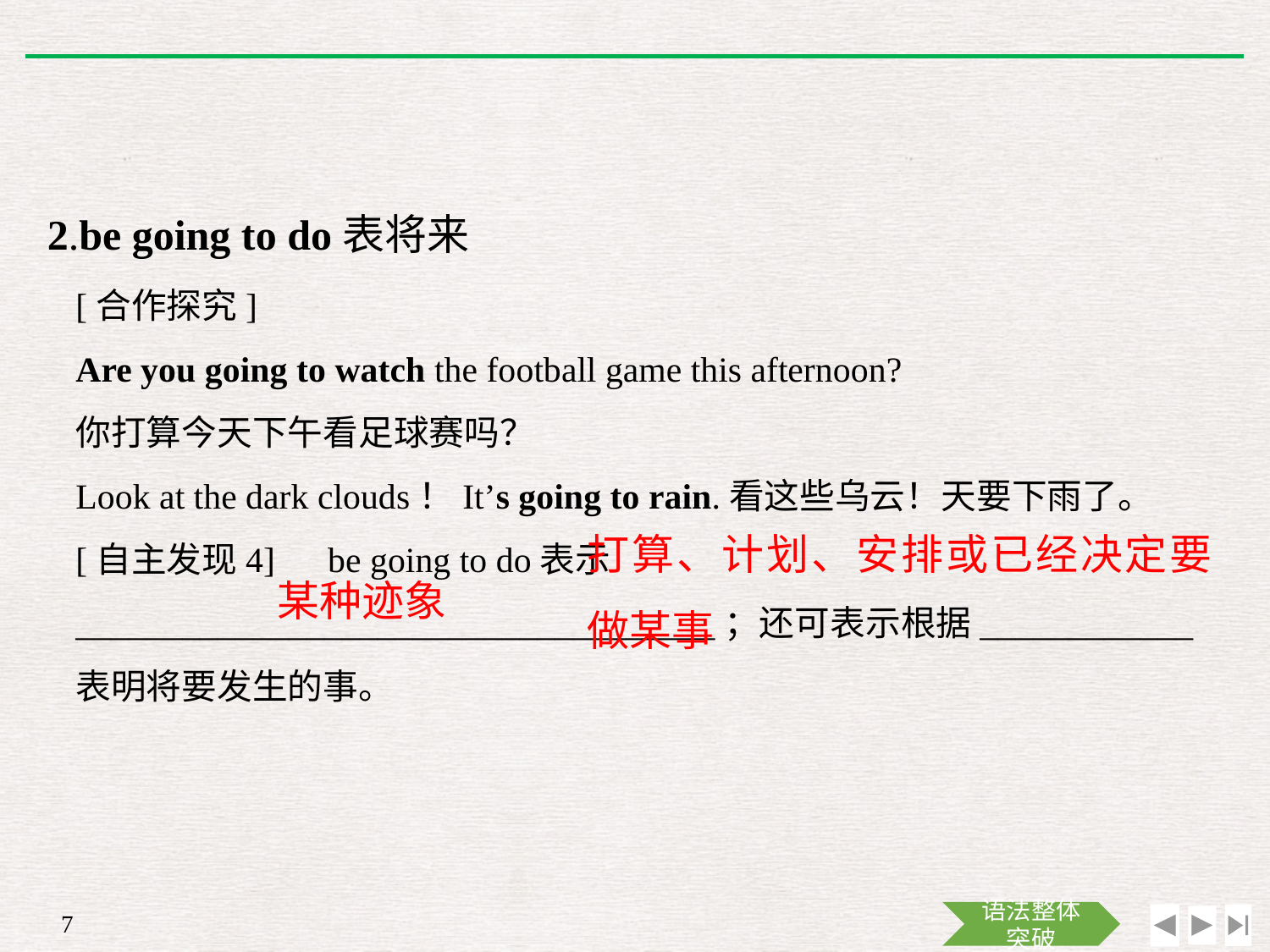

2.be going to do表将来
[合作探究]
Are you going to watch the football game this afternoon?
你打算今天下午看足球赛吗？
Look at the dark clouds！It’s going to rain.看这些乌云！天要下雨了。
[自主发现4]　be going to do表示____________________________________；还可表示根据____________表明将要发生的事。
打算、计划、安排或已经决定要做某事
某种迹象